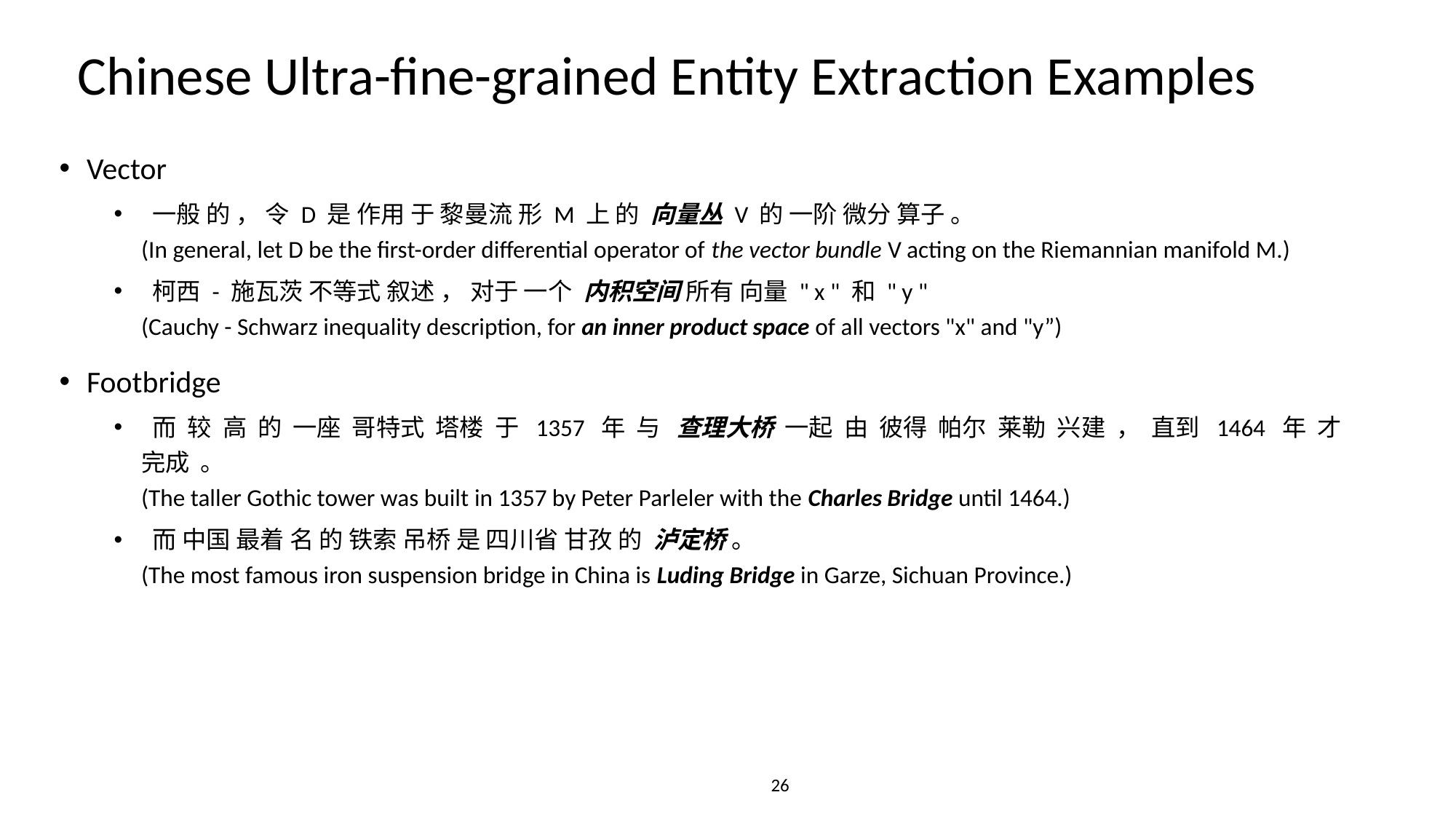

# Chinese Ultra-fine-grained Entity Extraction Examples
Vector
 一般 的 ， 令 D 是 作用 于 黎曼流 形 M 上 的  向量丛 V 的 一阶 微分 算子 。
(In general, let D be the first-order differential operator of the vector bundle V acting on the Riemannian manifold M.)
 柯西 - 施瓦茨 不等式 叙述 ， 对于 一个  内积空间 所有 向量 " x " 和 " y " 
(Cauchy - Schwarz inequality description, for an inner product space of all vectors "x" and "y”)
Footbridge
 而  较  高  的  一座  哥特式  塔楼  于  1357  年  与   查理大桥  一起  由  彼得  帕尔  莱勒  兴建  ，  直到  1464  年  才  完成  。
(The taller Gothic tower was built in 1357 by Peter Parleler with the Charles Bridge until 1464.)
 而 中国 最着 名 的 铁索 吊桥 是 四川省 甘孜 的  泸定桥 。
(The most famous iron suspension bridge in China is Luding Bridge in Garze, Sichuan Province.)

26